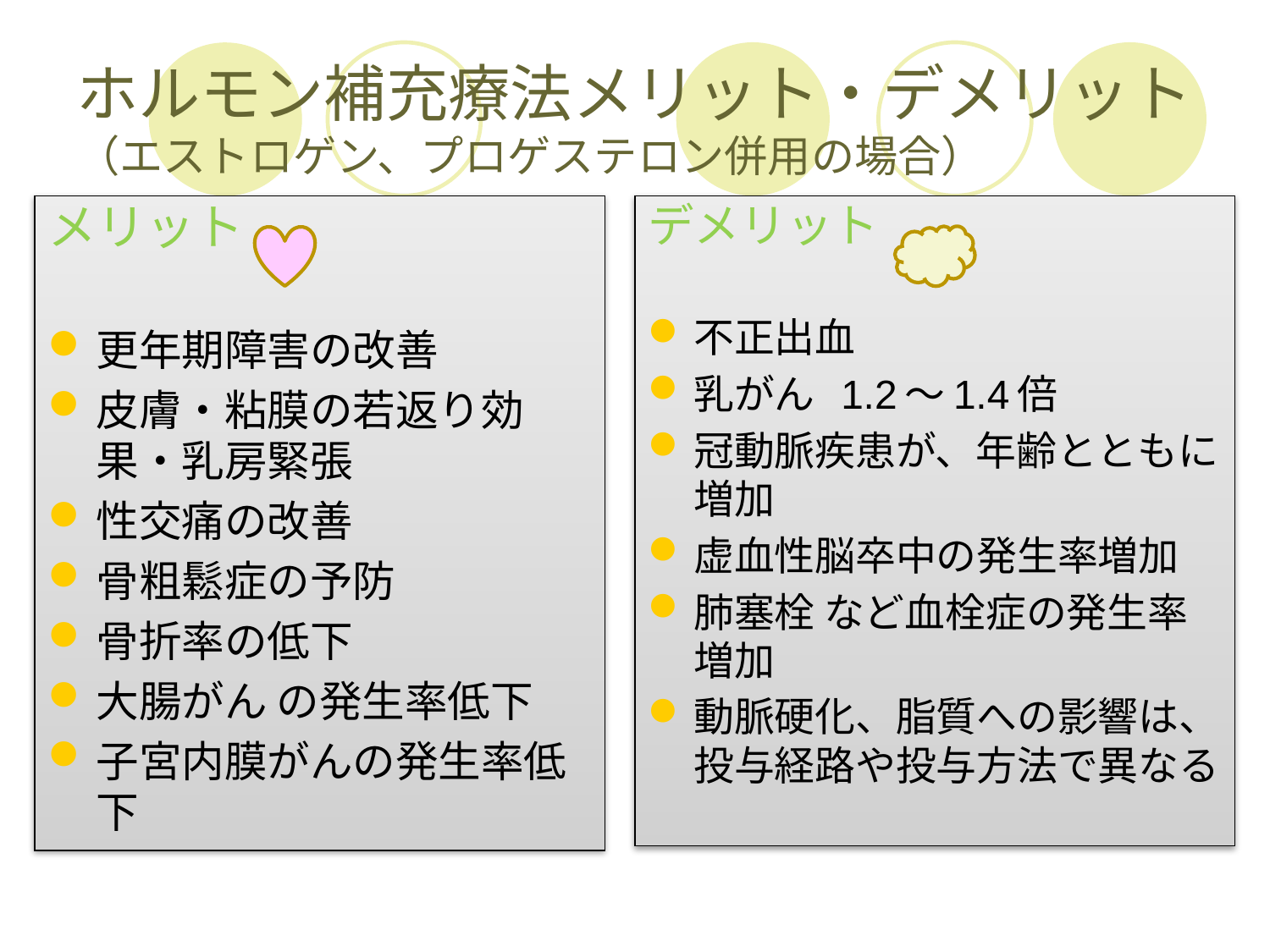

# ホルモン補充療法メリット・デメリット （エストロゲン、プロゲステロン併用の場合）
メリット

更年期障害の改善
皮膚・粘膜の若返り効果・乳房緊張
性交痛の改善
骨粗鬆症の予防
骨折率の低下
大腸がん の発生率低下
子宮内膜がんの発生率低下
デメリット

不正出血
乳がん  1.2～1.4倍
冠動脈疾患が、年齢とともに増加
虚血性脳卒中の発生率増加
肺塞栓 など血栓症の発生率増加
動脈硬化、脂質への影響は、投与経路や投与方法で異なる